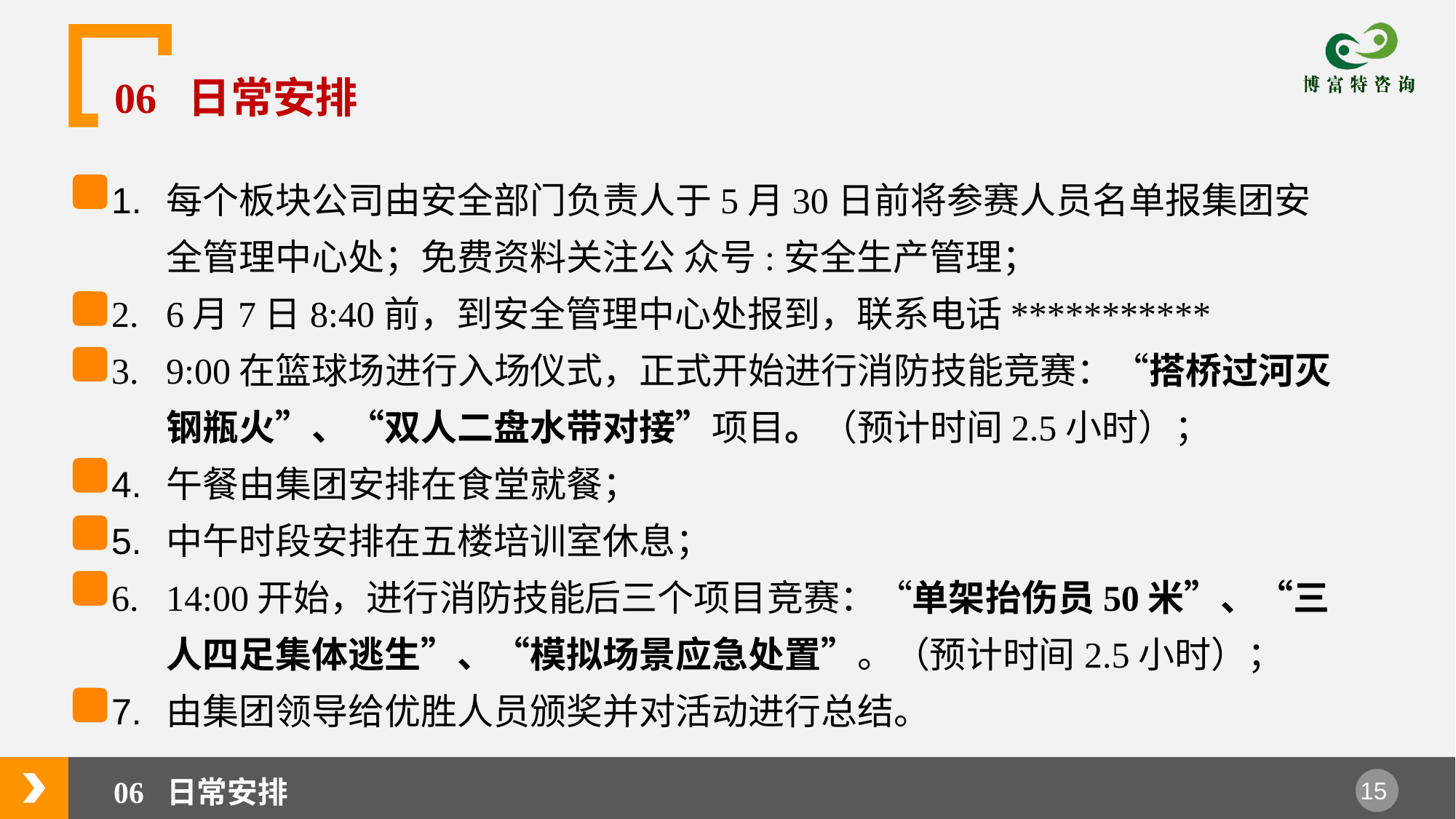

06  日常安排
每个板块公司由安全部门负责人于5月30日前将参赛人员名单报集团安全管理中心处；免费资料关注公 众号:安全生产管理；
6月7日8:40前，到安全管理中心处报到，联系电话***********
9:00在篮球场进行入场仪式，正式开始进行消防技能竞赛：“搭桥过河灭钢瓶火”、“双人二盘水带对接”项目。（预计时间2.5小时）；
午餐由集团安排在食堂就餐；
中午时段安排在五楼培训室休息；
14:00开始，进行消防技能后三个项目竞赛：“单架抬伤员50米”、“三人四足集体逃生”、“模拟场景应急处置”。（预计时间2.5小时）；
由集团领导给优胜人员颁奖并对活动进行总结。

06  日常安排